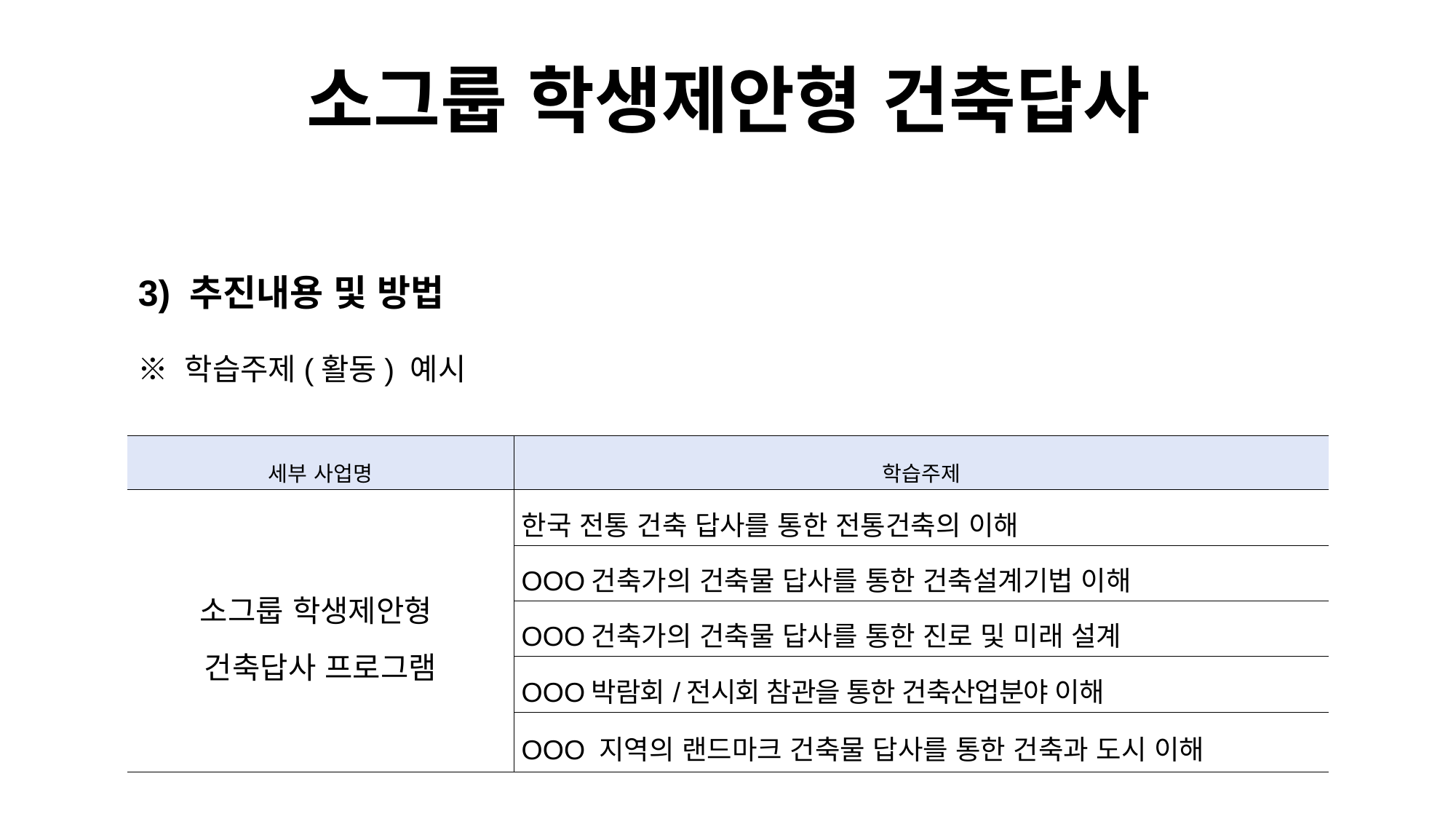

소그룹 학생제안형 건축답사
3) 추진내용 및 방법
※ 학습주제(활동) 예시

| 세부 사업명 | 학습주제 |
| --- | --- |
| 소그룹 학생제안형 건축답사 프로그램 | 한국 전통 건축 답사를 통한 전통건축의 이해 |
|  | OOO건축가의 건축물 답사를 통한 건축설계기법 이해 |
|  | OOO건축가의 건축물 답사를 통한 진로 및 미래 설계 |
|  | OOO박람회/전시회 참관을 통한 건축산업분야 이해 |
|  | OOO 지역의 랜드마크 건축물 답사를 통한 건축과 도시 이해 |